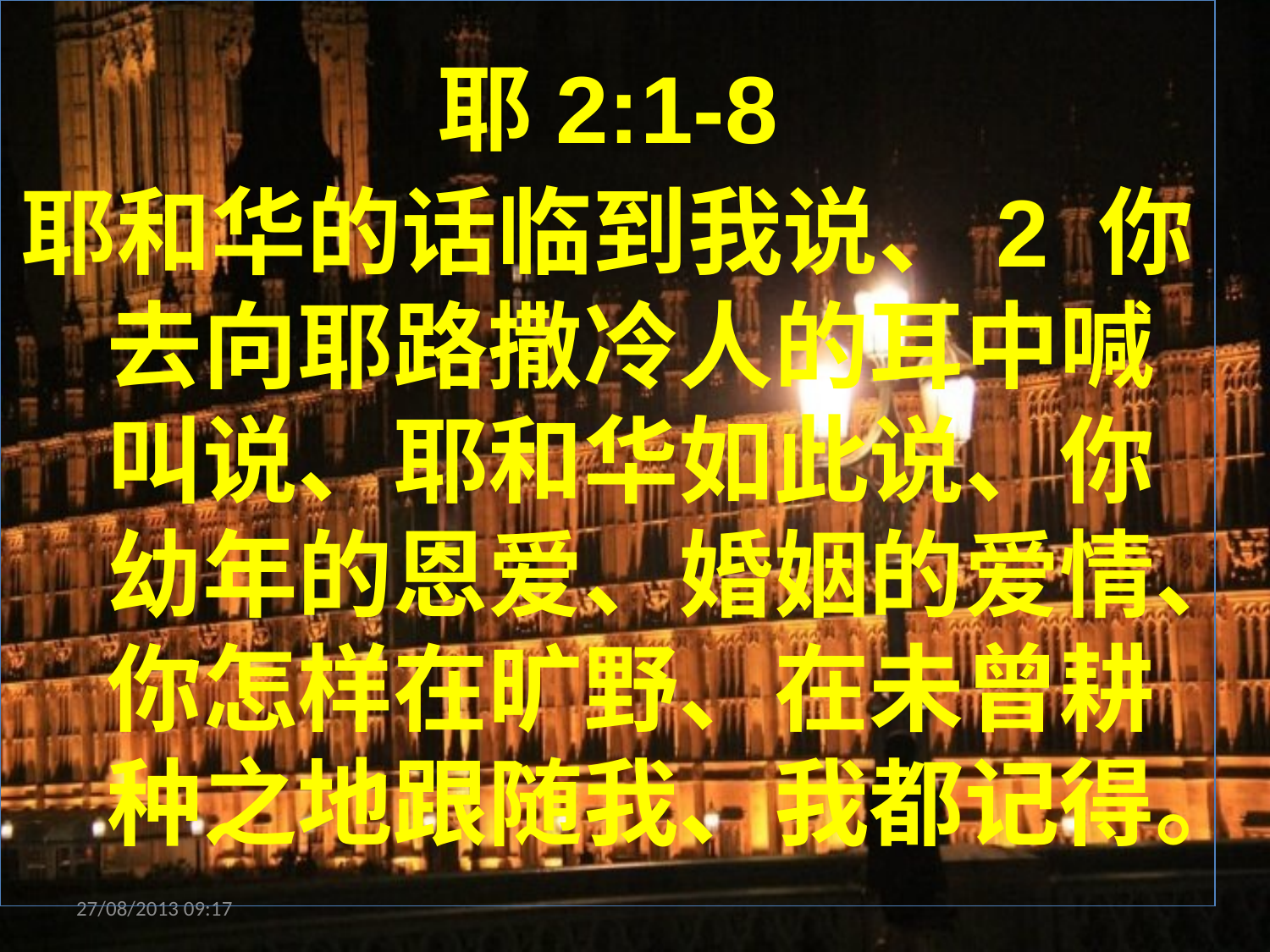

耶2:1-8
耶和华的话临到我说、2 你去向耶路撒冷人的耳中喊叫说、耶和华如此说、你幼年的恩爱、婚姻的爱情、你怎样在旷野、在未曾耕种之地跟随我、我都记得。
27/08/2013 09:17